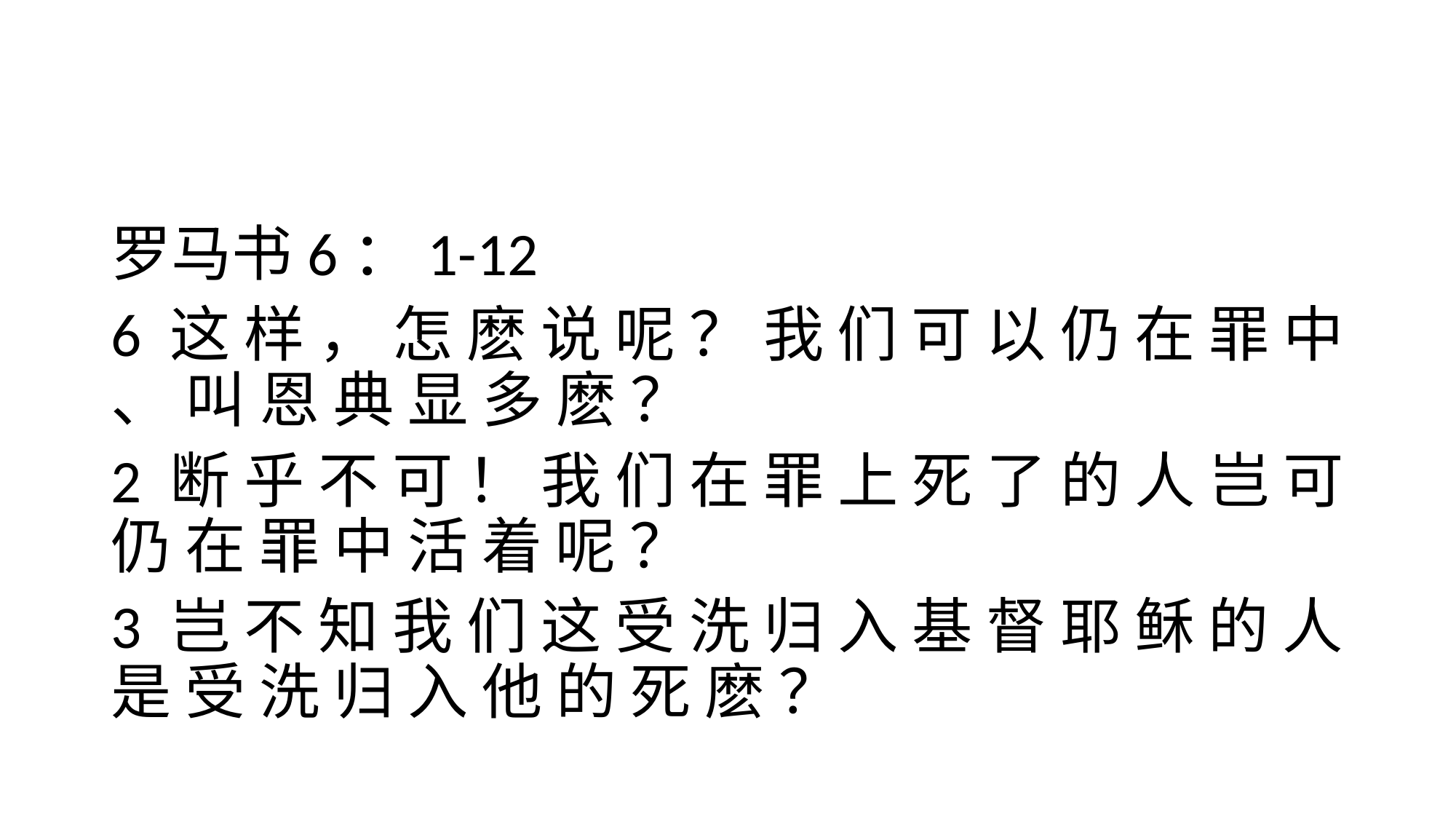

#
罗马书6：1-12
6 这 样 ， 怎 麽 说 呢 ？ 我 们 可 以 仍 在 罪 中 、 叫 恩 典 显 多 麽 ？
2 断 乎 不 可 ！ 我 们 在 罪 上 死 了 的 人 岂 可 仍 在 罪 中 活 着 呢 ？
3 岂 不 知 我 们 这 受 洗 归 入 基 督 耶 稣 的 人 是 受 洗 归 入 他 的 死 麽 ？